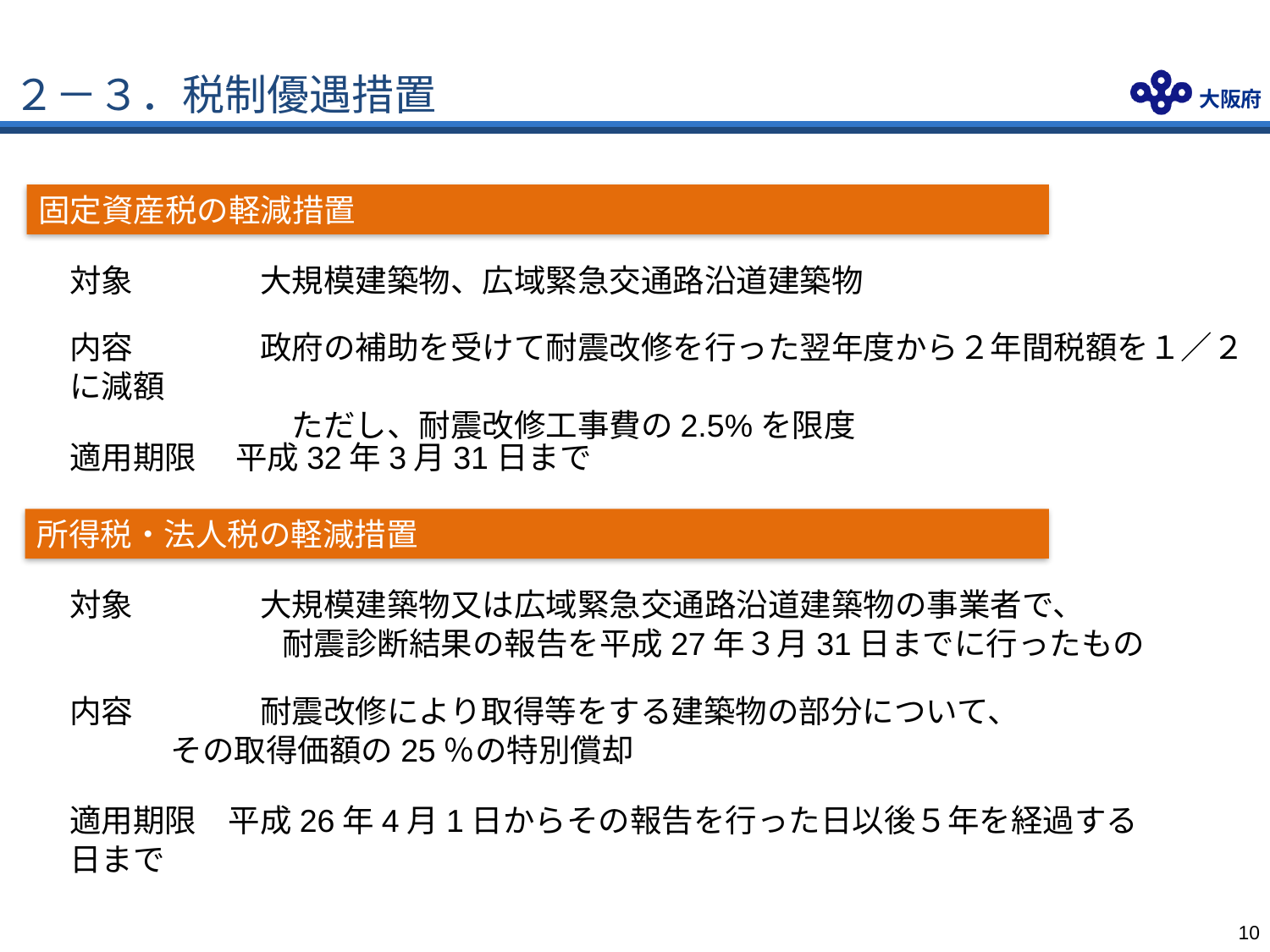

# ２－３．税制優遇措置
固定資産税の軽減措置
対象　　　　大規模建築物、広域緊急交通路沿道建築物
内容　　　　政府の補助を受けて耐震改修を行った翌年度から２年間税額を１／２に減額
　　　　　　　ただし、耐震改修工事費の2.5%を限度
適用期限　 平成32年3月31日まで
所得税・法人税の軽減措置
対象　　　　大規模建築物又は広域緊急交通路沿道建築物の事業者で、
 　　　　　　 耐震診断結果の報告を平成27年３月31日までに行ったもの
内容　　　　耐震改修により取得等をする建築物の部分について、
             その取得価額の25％の特別償却
適用期限　平成26年4月1日からその報告を行った日以後５年を経過する日まで
10